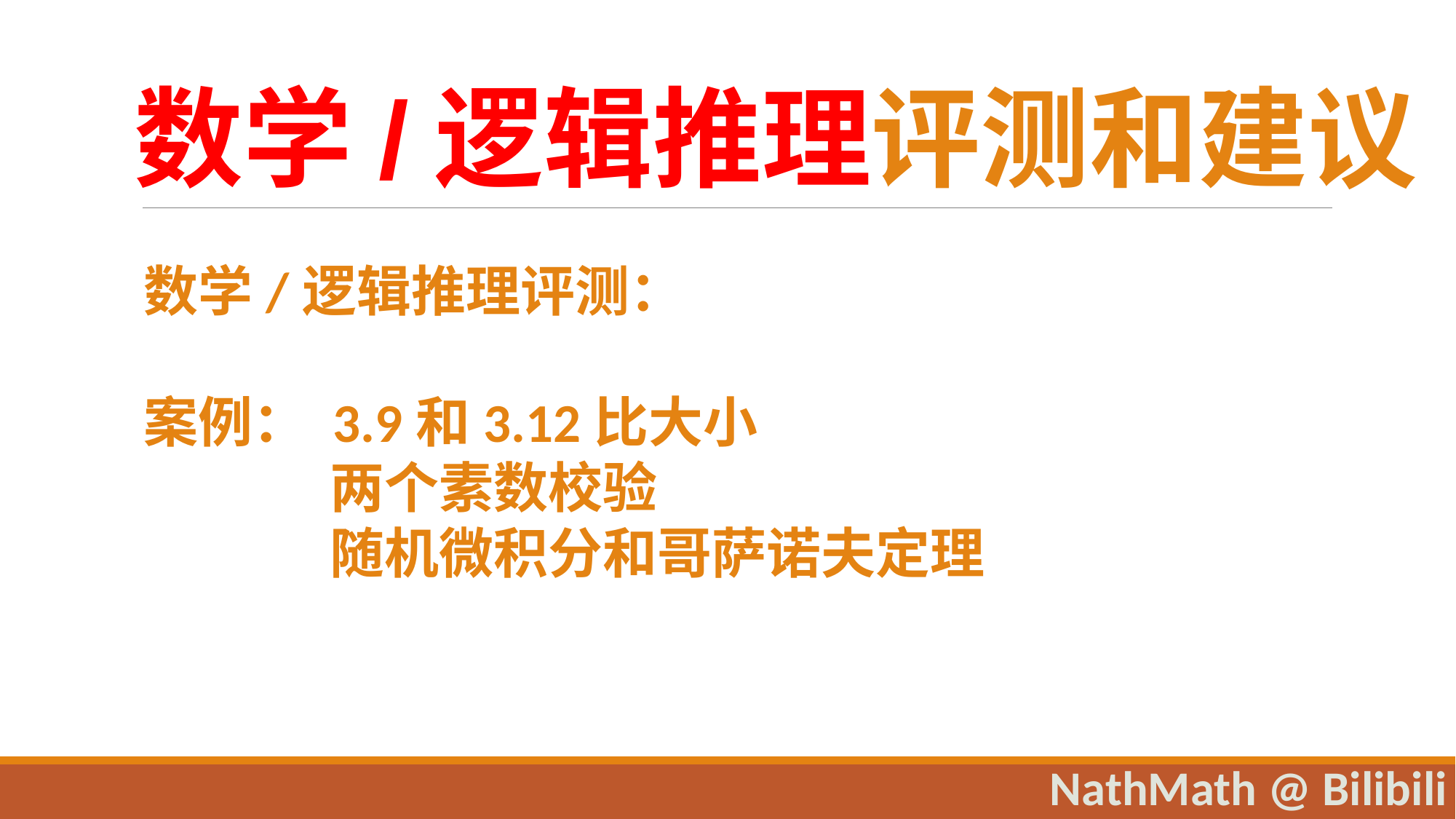

数学/逻辑推理评测和建议
数学/逻辑推理评测：

案例： 3.9和3.12比大小
              两个素数校验
              随机微积分和哥萨诺夫定理
NathMath @ Bilibili